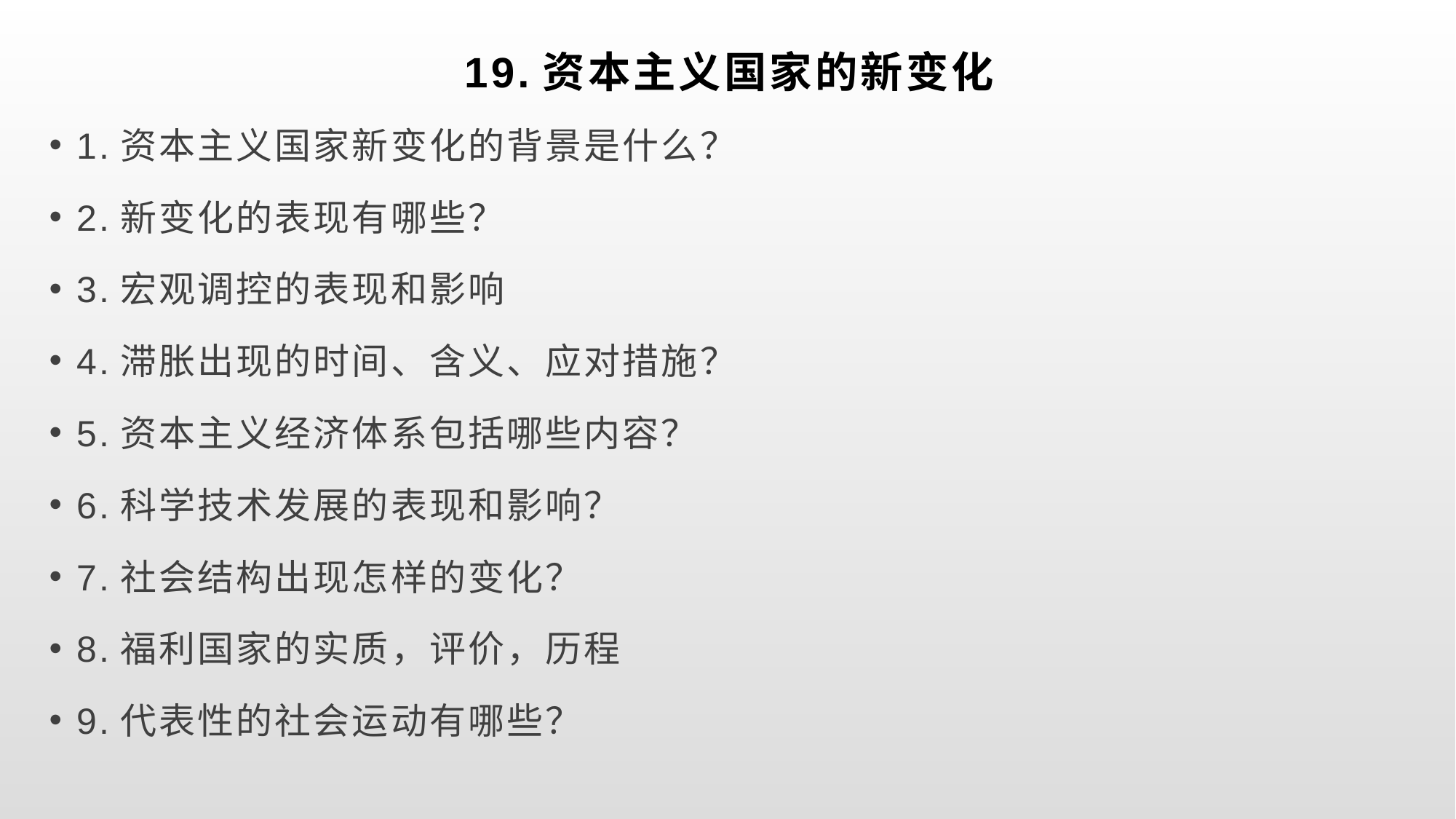

# 19.资本主义国家的新变化
1.资本主义国家新变化的背景是什么？
2.新变化的表现有哪些？
3.宏观调控的表现和影响
4.滞胀出现的时间、含义、应对措施？
5.资本主义经济体系包括哪些内容？
6.科学技术发展的表现和影响？
7.社会结构出现怎样的变化？
8.福利国家的实质，评价，历程
9.代表性的社会运动有哪些？